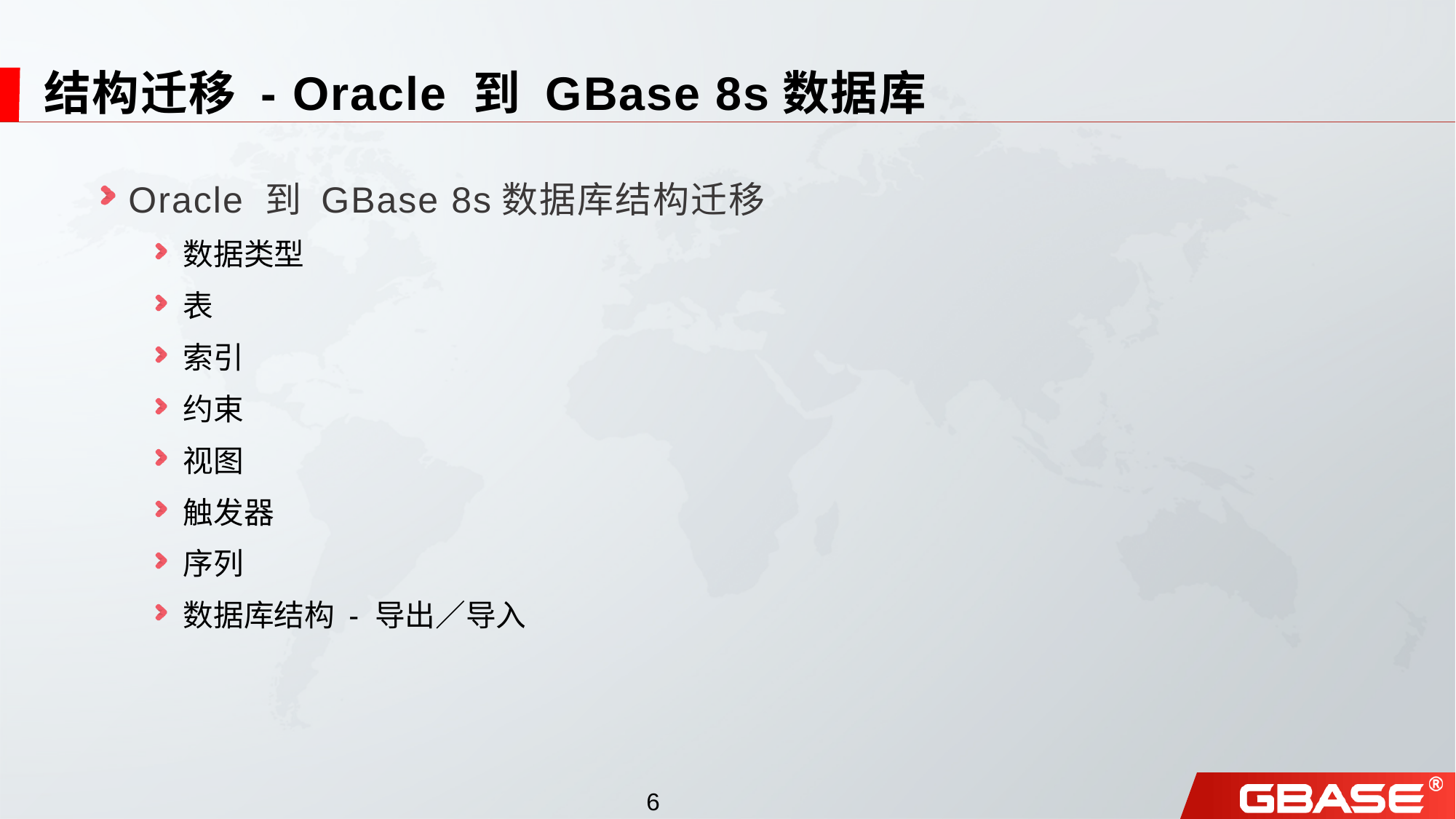

# 结构迁移 - Oracle 到 GBase 8s数据库
Oracle 到 GBase 8s数据库结构迁移
数据类型
表
索引
约束
视图
触发器
序列
数据库结构 - 导出／导入